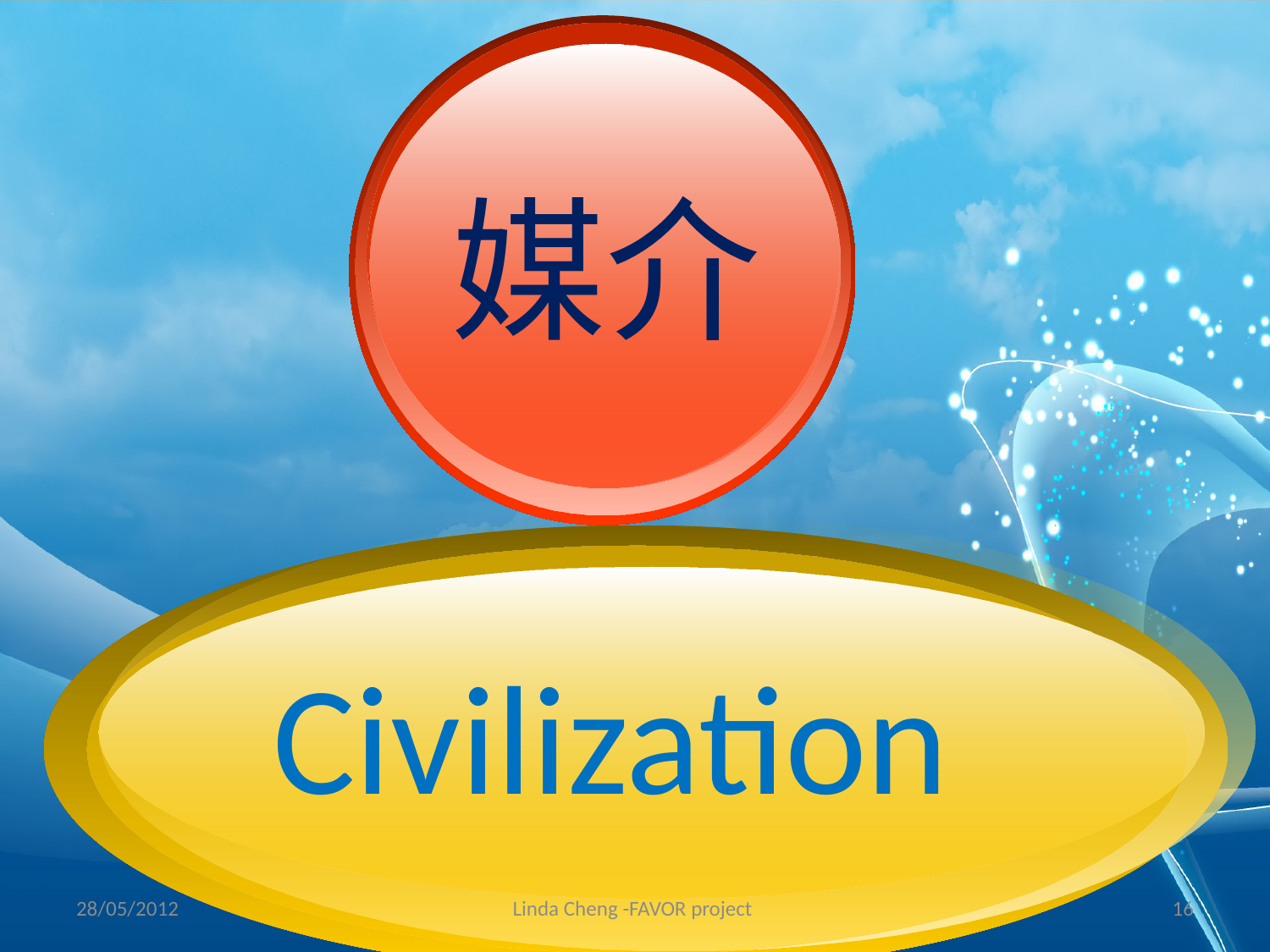

媒介

Civilization
28/05/2012
Linda Cheng -FAVOR project
16